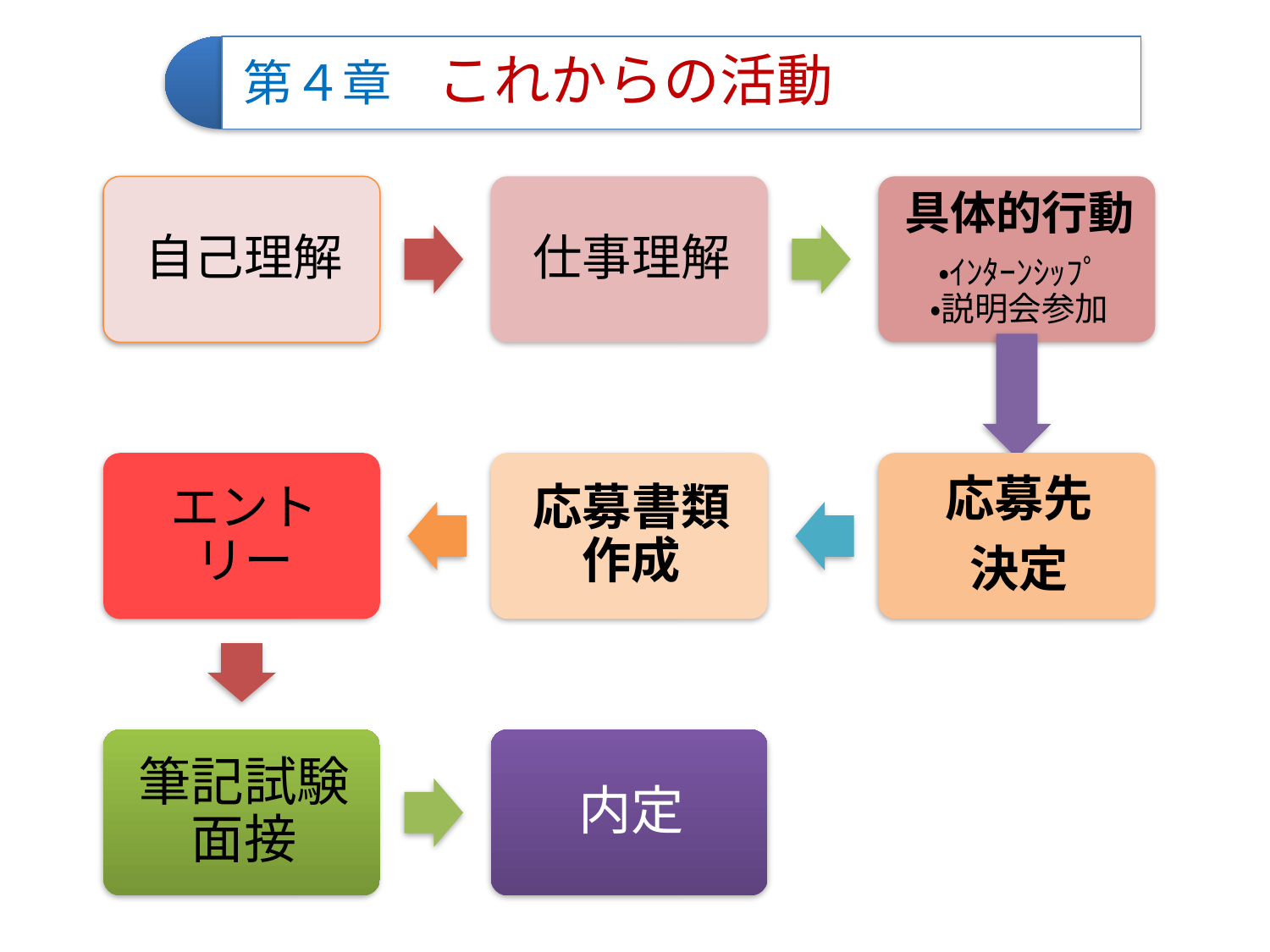

第４章　これからの活動

自己理解

仕事理解

具体的行動
・ｲﾝﾀｰﾝｼｯﾌﾟ
・説明会参加

応募先
決定

応募書類作成

エントリー

筆記試験
面接

内定